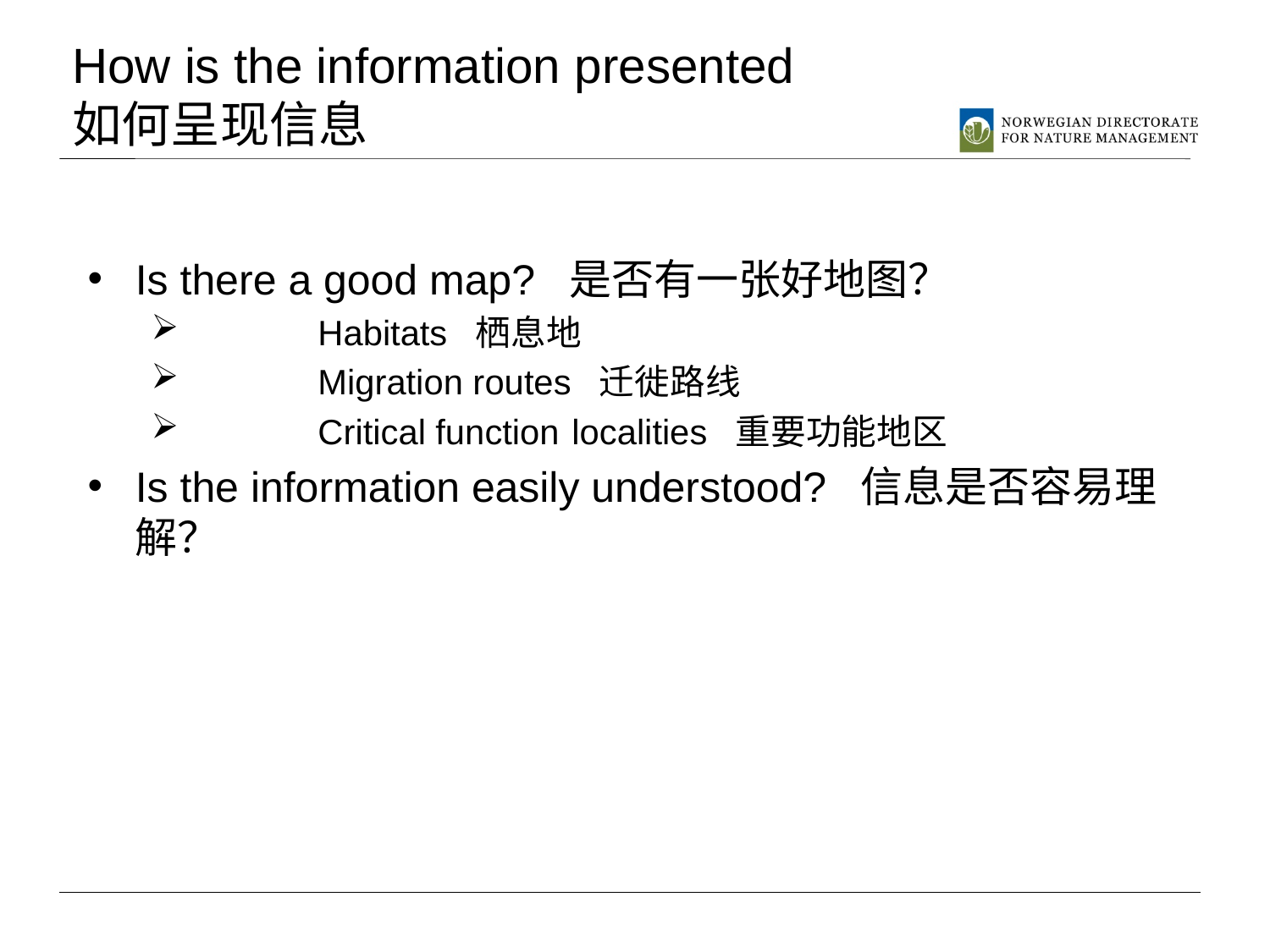

# How is the information presented 如何呈现信息
Is there a good map?  是否有一张好地图？
	Habitats  栖息地
	Migration routes  迁徙路线
	Critical function	localities  重要功能地区
Is the information easily understood?  信息是否容易理解？